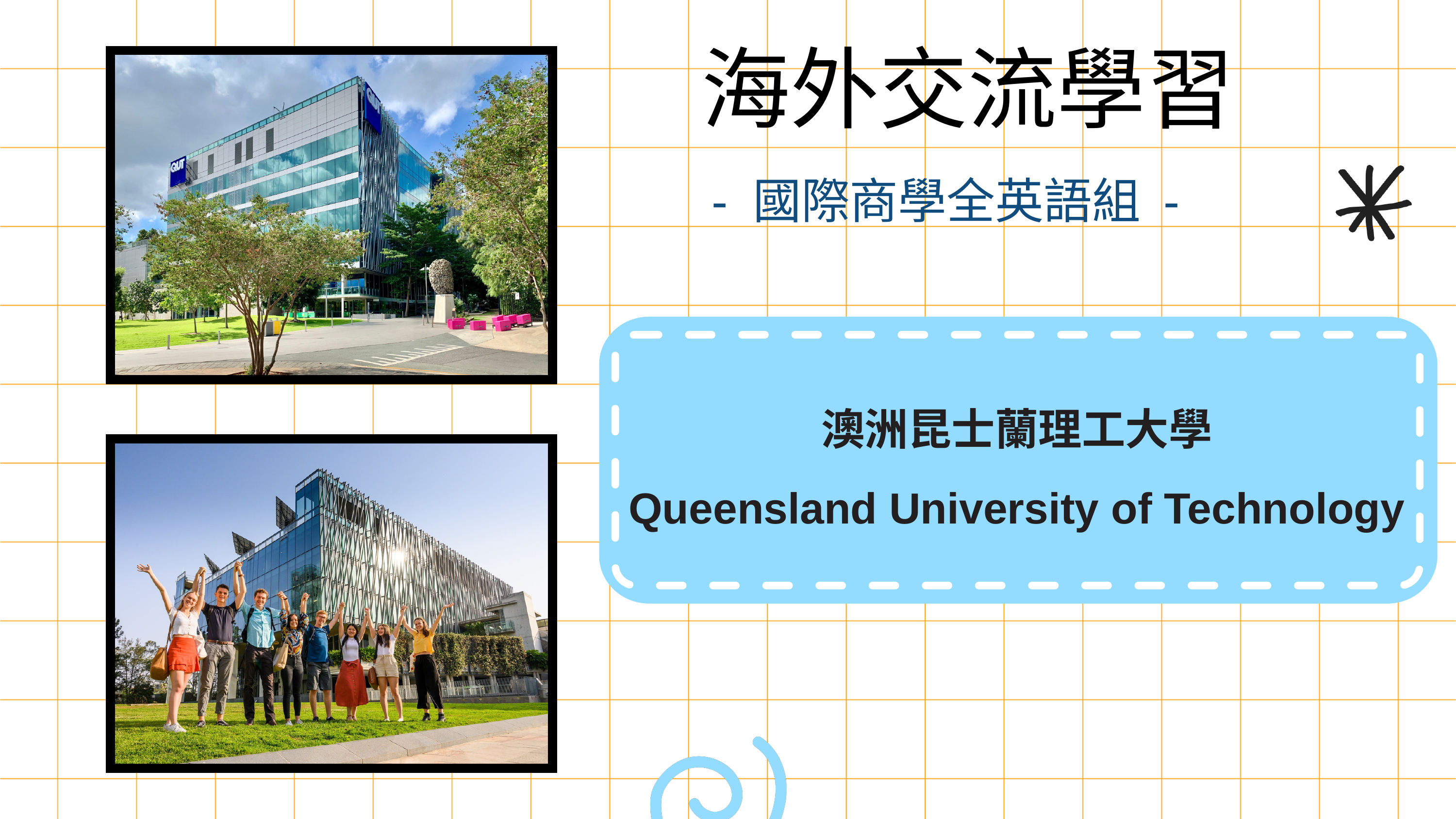

海外交流學習
- 國際商學全英語組 -

澳洲昆士蘭理工大學
Queensland University of Technology